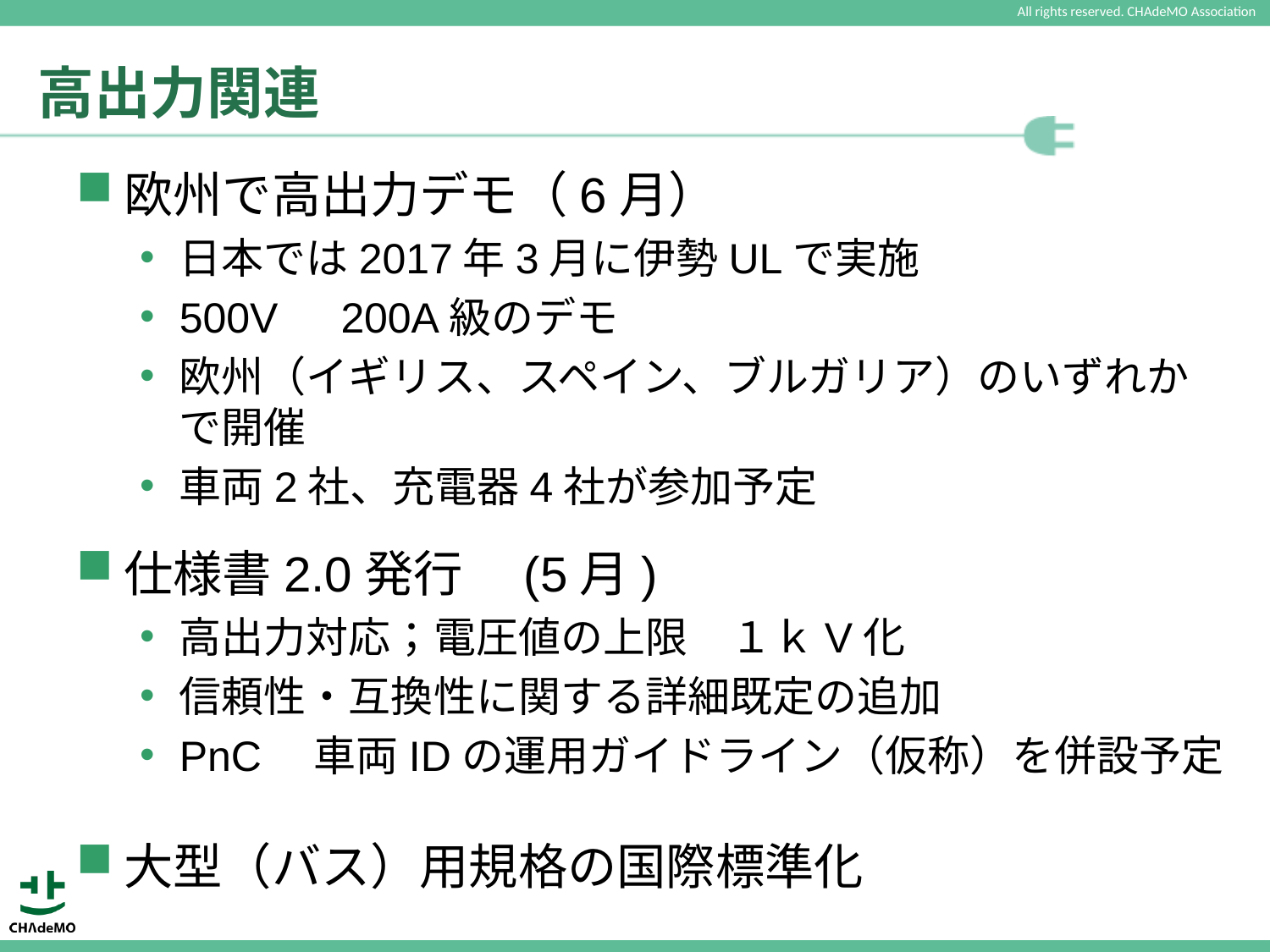

# 高出力関連
欧州で高出力デモ（6月）
日本では2017年3月に伊勢ULで実施
500V　200A級のデモ
欧州（イギリス、スペイン、ブルガリア）のいずれかで開催
車両2社、充電器4社が参加予定

仕様書2.0発行　(5月)
高出力対応；電圧値の上限　１ｋV化
信頼性・互換性に関する詳細既定の追加
PnC　車両IDの運用ガイドライン（仮称）を併設予定

大型（バス）用規格の国際標準化